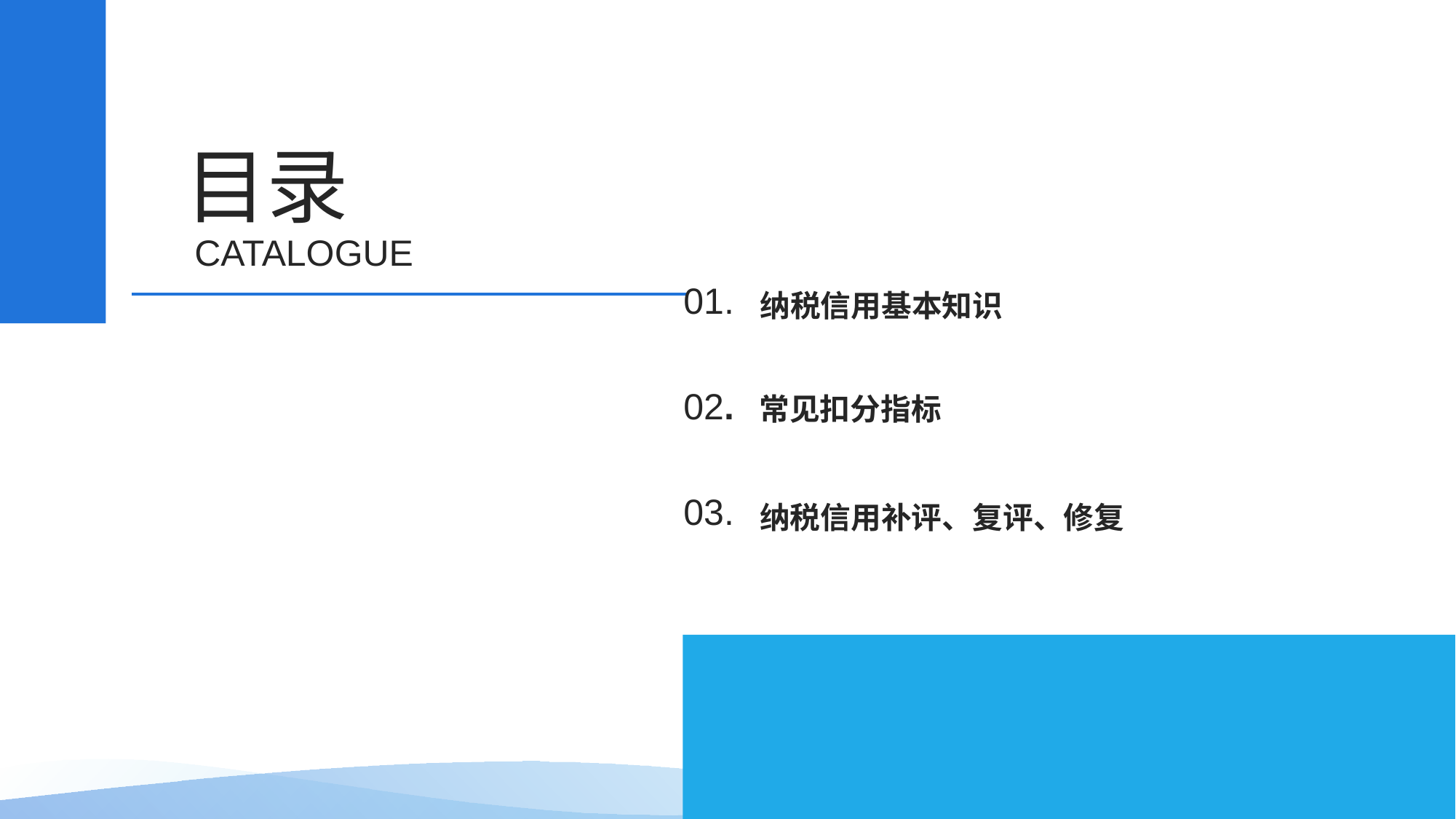

目录
CATALOGUE
01.
纳税信用基本知识
02.
常见扣分指标
03.
纳税信用补评、复评、修复